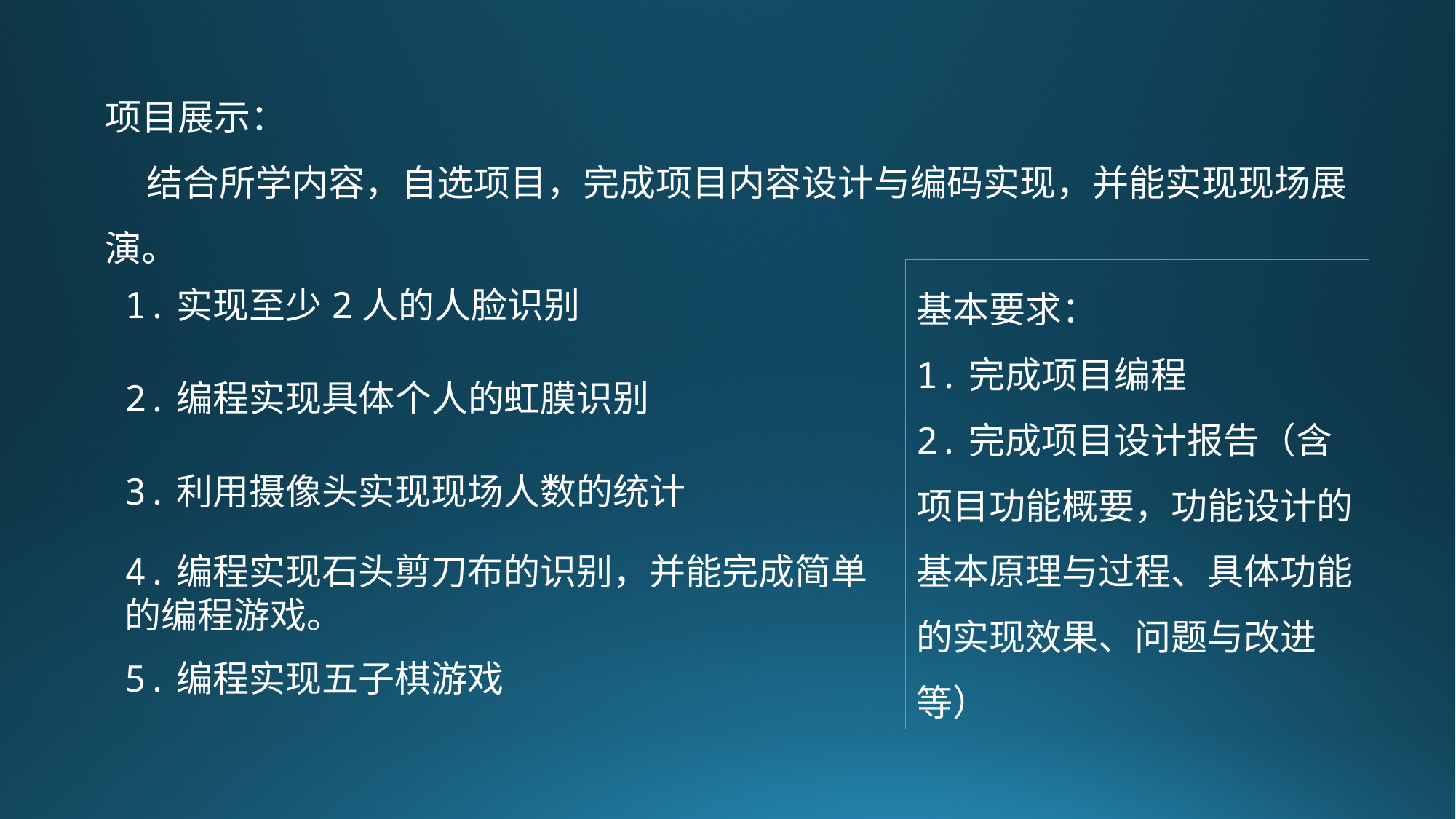

项目展示：
    结合所学内容，自选项目，完成项目内容设计与编码实现，并能实现现场展演。
基本要求：
1.完成项目编程
2.完成项目设计报告（含项目功能概要，功能设计的基本原理与过程、具体功能的实现效果、问题与改进等）
1.实现至少2人的人脸识别
2.编程实现具体个人的虹膜识别
3.利用摄像头实现现场人数的统计
4.编程实现石头剪刀布的识别，并能完成简单的编程游戏。
5.编程实现五子棋游戏